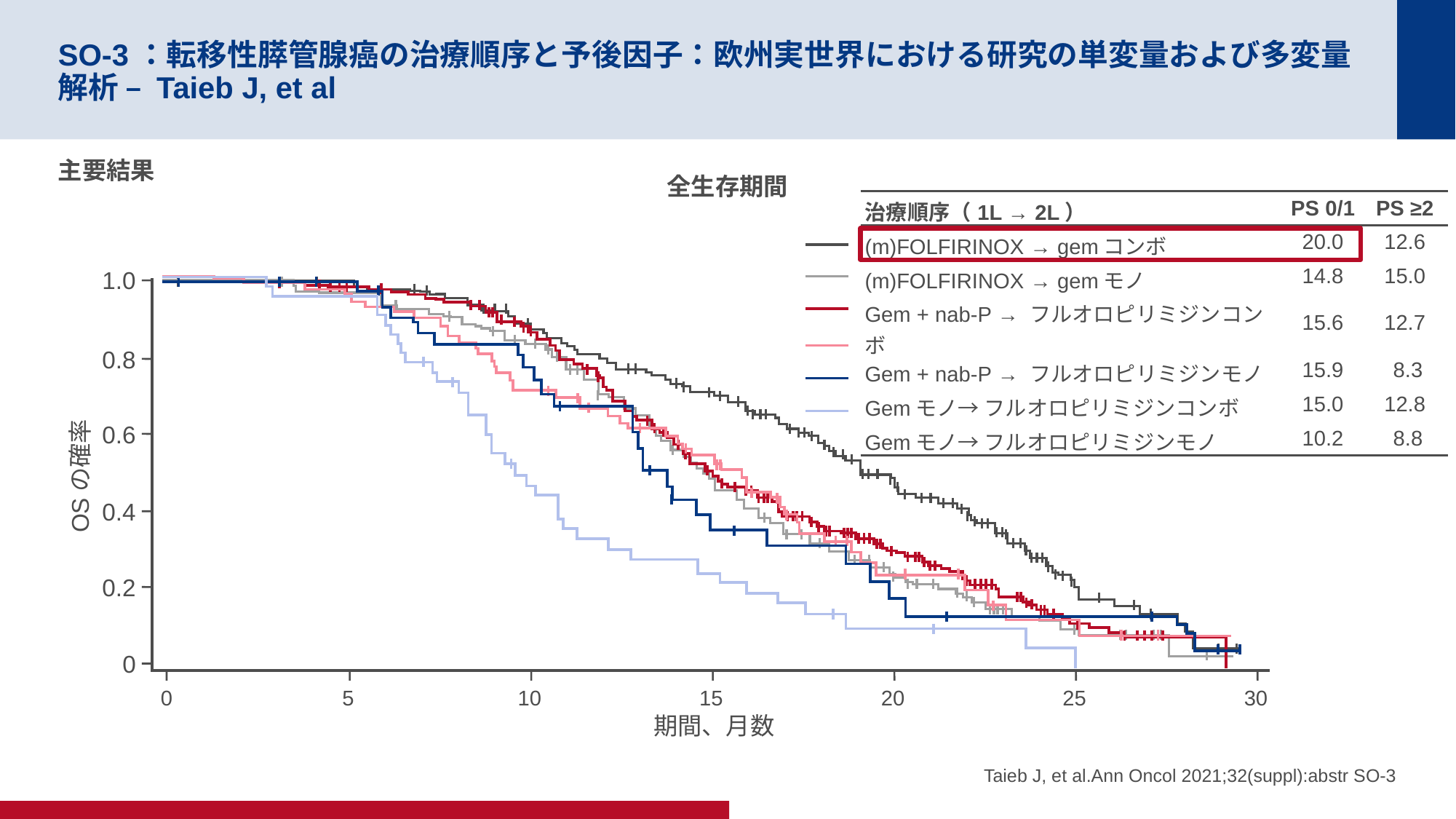

# SO-3：転移性膵管腺癌の治療順序と予後因子：欧州実世界における研究の単変量および多変量解析 – Taieb J, et al
主要結果
全生存期間
| 治療順序（1L → 2L） | PS 0/1 | PS ≥2 |
| --- | --- | --- |
| (m)FOLFIRINOX → gemコンボ | 20.0 | 12.6 |
| (m)FOLFIRINOX → gemモノ | 14.8 | 15.0 |
| Gem + nab-P → フルオロピリミジンコンボ | 15.6 | 12.7 |
| Gem + nab-P → フルオロピリミジンモノ | 15.9 | 8.3 |
| Gemモノ→ フルオロピリミジンコンボ | 15.0 | 12.8 |
| Gemモノ→ フルオロピリミジンモノ | 10.2 | 8.8 |

1.0

0.8

0.6

OSの確率
0.4

0.2

0

0
5
10
15
20
25
30
期間、月数
Taieb J, et al.Ann Oncol 2021;32(suppl):abstr SO-3